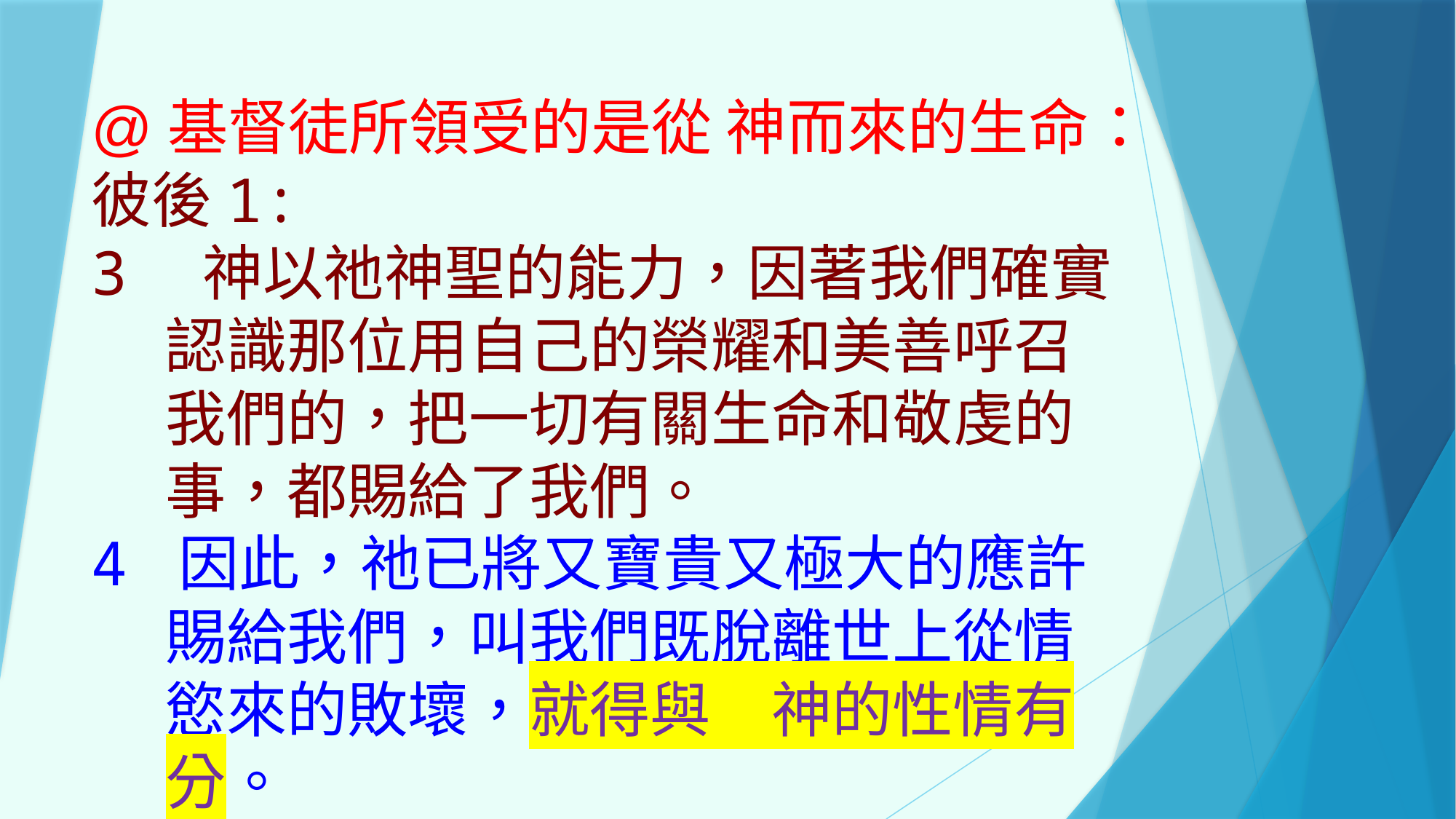

@基督徒所領受的是從 神而來的生命：
彼後1:
3　神以祂神聖的能力，因著我們確實認識那位用自己的榮耀和美善呼召我們的，把一切有關生命和敬虔的事，都賜給了我們。
4 因此，祂已將又寶貴又極大的應許賜給我們，叫我們既脫離世上從情慾來的敗壞，就得與　神的性情有分。